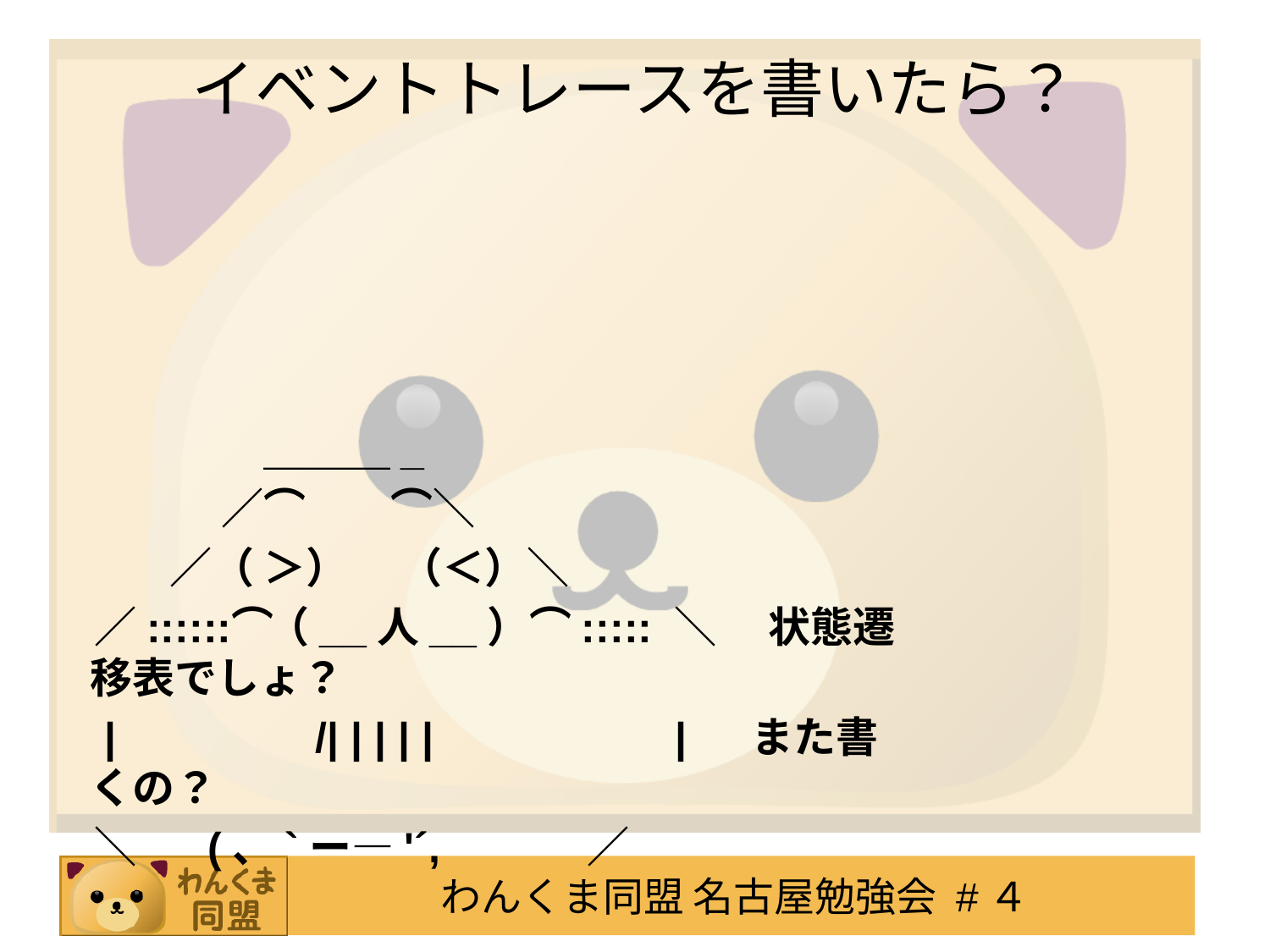

# イベントトレースを書いたら？
　　　　　 ＿＿＿_
　 　　　／⌒　　⌒＼
　　　／（ ＞） 　（＜）＼
　 ／::::::⌒（__人__）⌒::::: ＼ 　状態遷移表でしょ？
　 |　 　　　/| | | | |　　 　　　| 　また書くの？
　 ＼ 　 (、`ー―'´,　　 　／